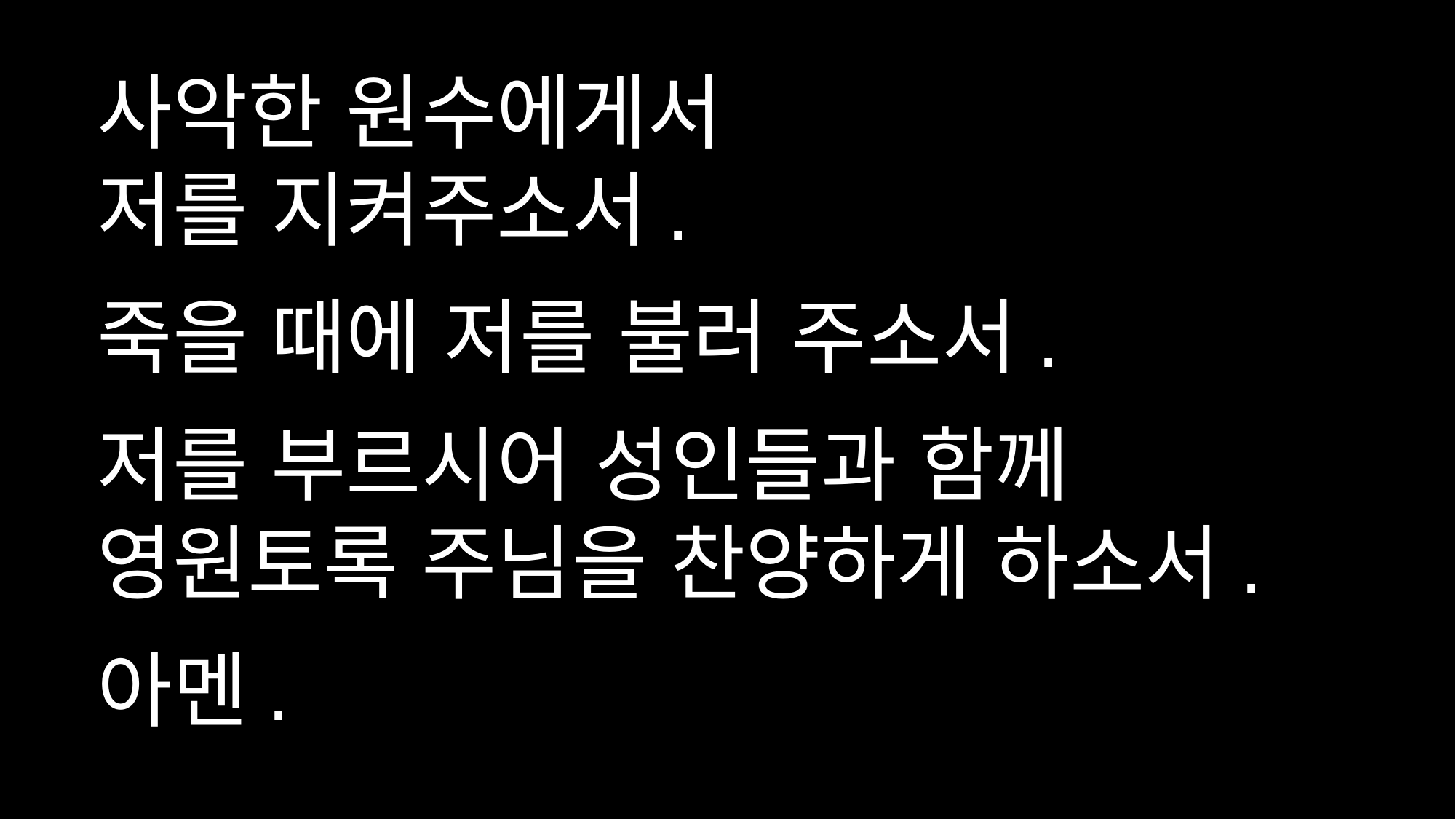

사악한 원수에게서
저를 지켜주소서.

죽을 때에 저를 불러 주소서.

저를 부르시어 성인들과 함께
영원토록 주님을 찬양하게 하소서.

아멘.